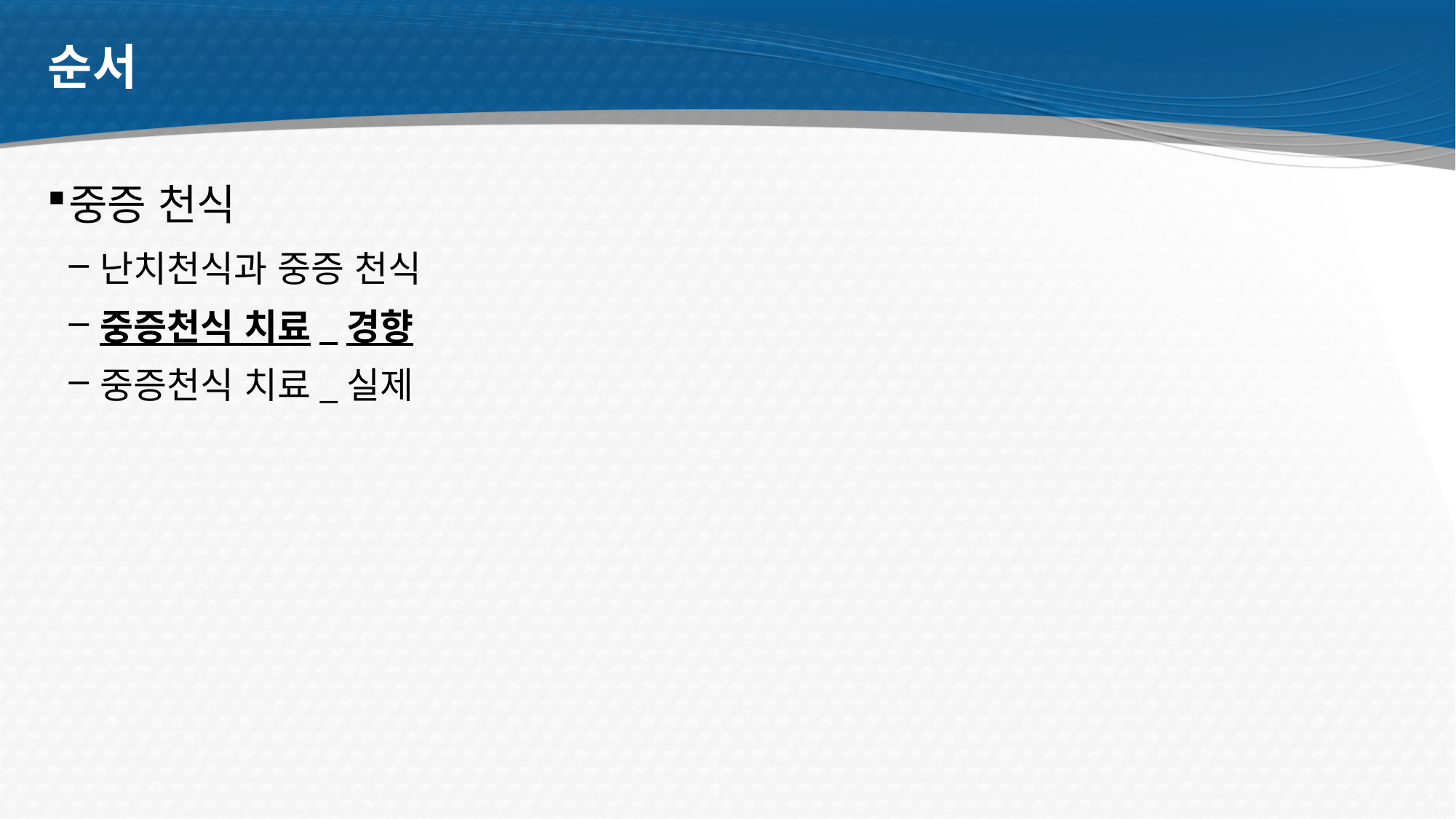

# 순서
중증 천식
난치천식과 중증 천식
중증천식 치료_경향
중증천식 치료_실제